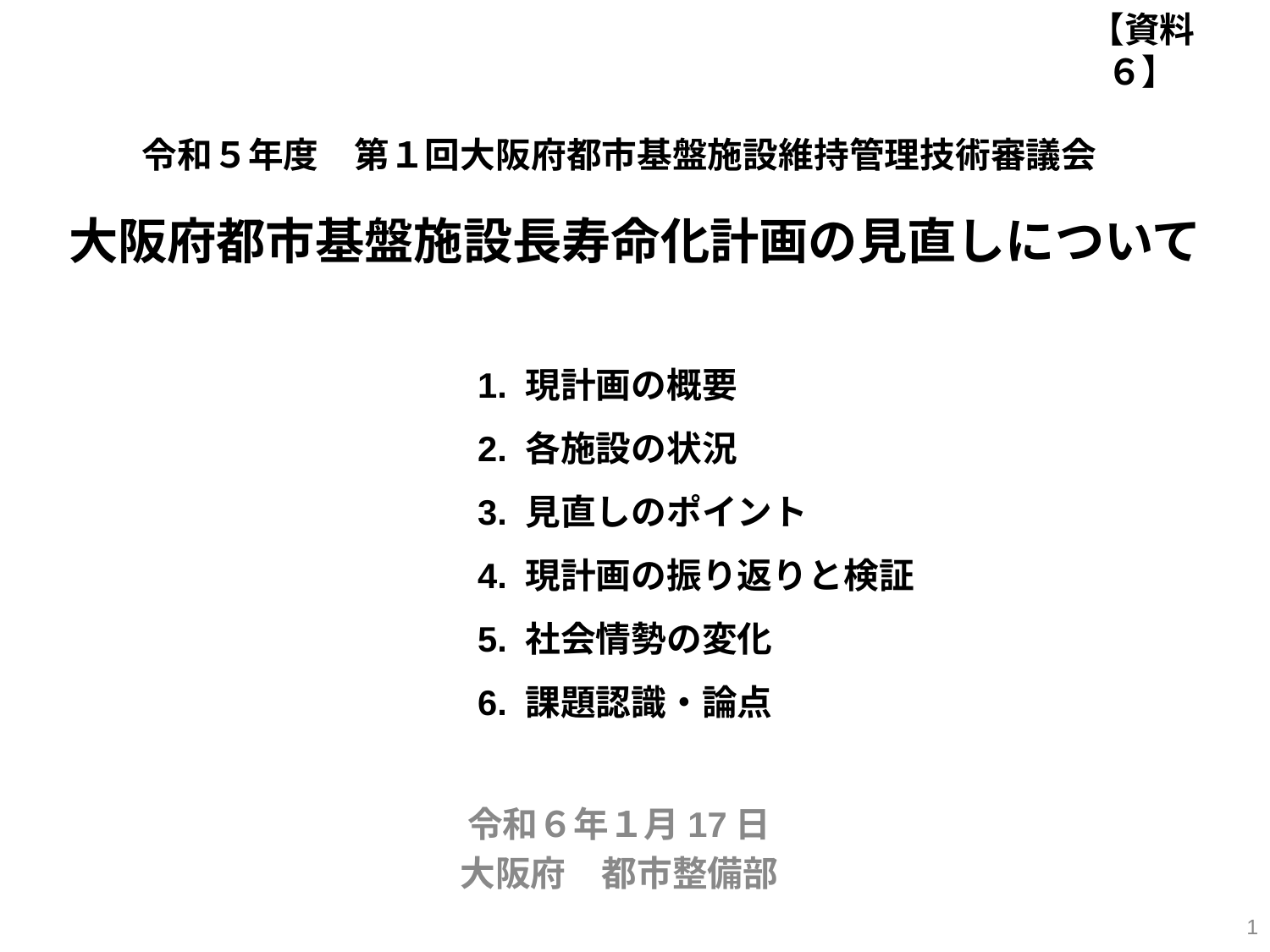

【資料６】
令和５年度　第１回大阪府都市基盤施設維持管理技術審議会
大阪府都市基盤施設長寿命化計画の見直しについて
1. 現計画の概要
2. 各施設の状況
3. 見直しのポイント
4. 現計画の振り返りと検証
5. 社会情勢の変化
6. 課題認識・論点
令和６年１月17日
大阪府　都市整備部
1